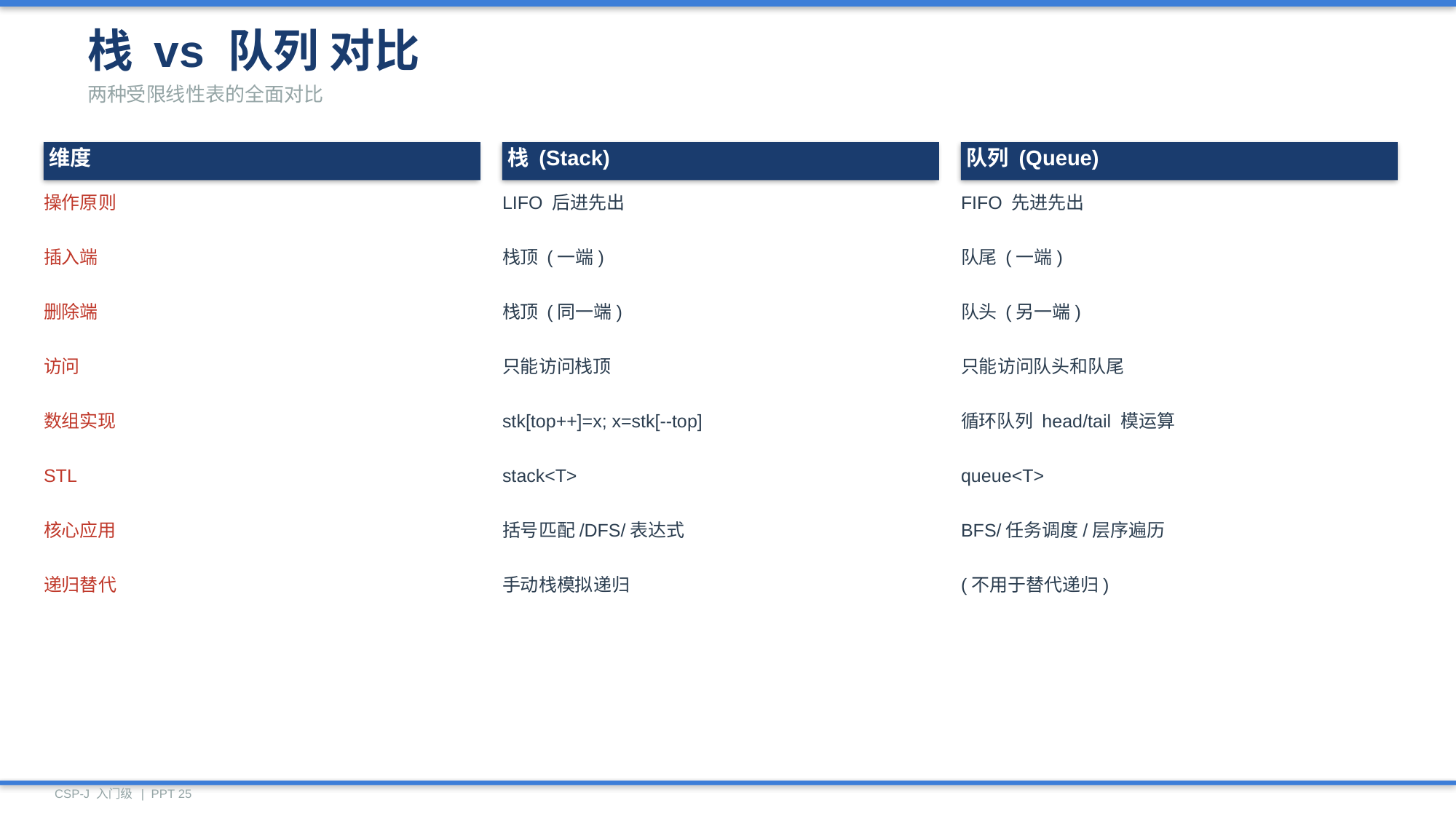

栈 vs 队列 对比
两种受限线性表的全面对比

维度
栈 (Stack)
队列 (Queue)
操作原则
LIFO 后进先出
FIFO 先进先出
插入端
栈顶 (一端)
队尾 (一端)
删除端
栈顶 (同一端)
队头 (另一端)
访问
只能访问栈顶
只能访问队头和队尾
数组实现
stk[top++]=x; x=stk[--top]
循环队列 head/tail 模运算
STL
stack<T>
queue<T>
核心应用
括号匹配/DFS/表达式
BFS/任务调度/层序遍历
递归替代
手动栈模拟递归
(不用于替代递归)

CSP-J 入门级  |  PPT 25